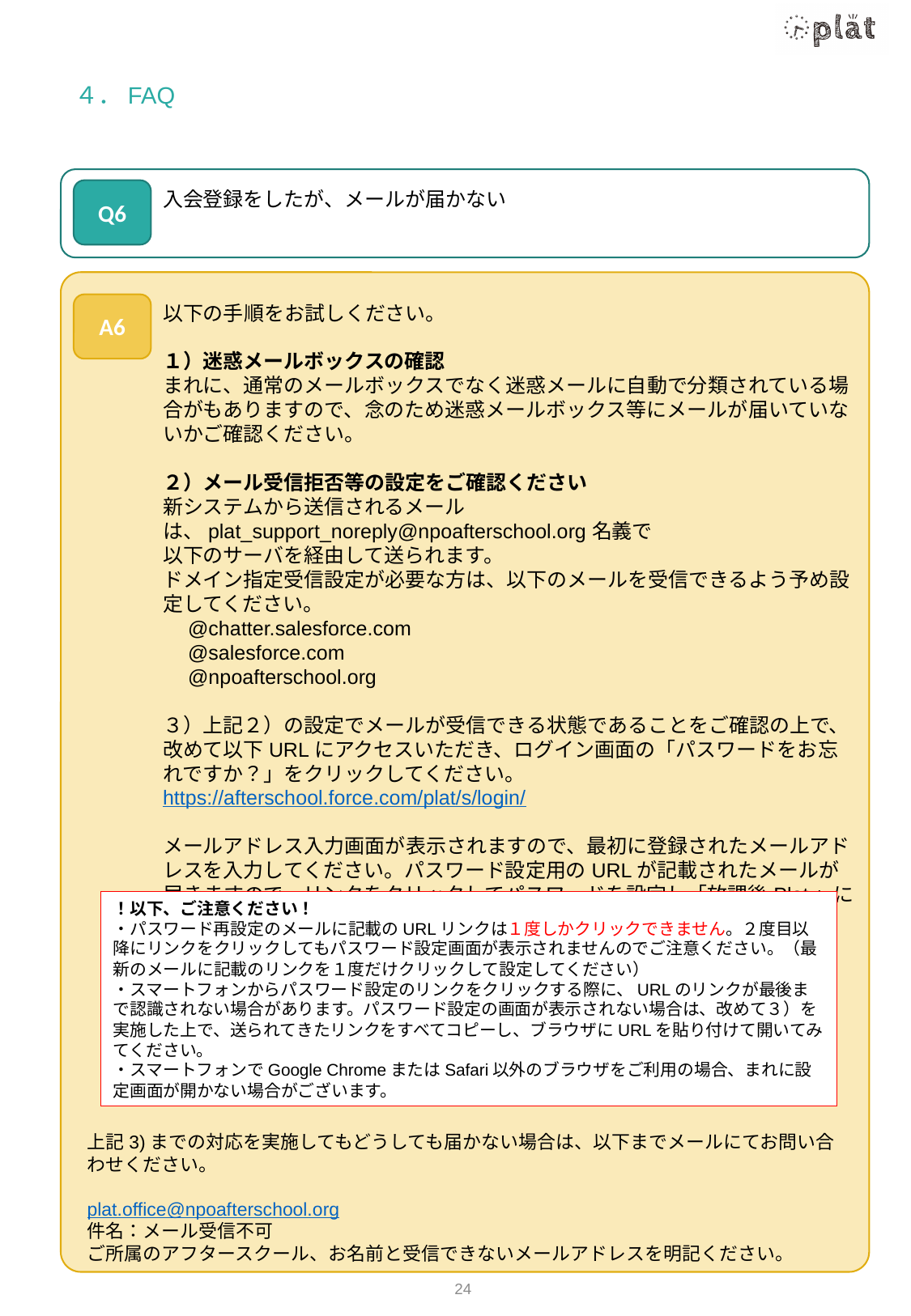

# ４．FAQ

Q6
入会登録をしたが、メールが届かない

A6
以下の手順をお試しください。

１）迷惑メールボックスの確認
まれに、通常のメールボックスでなく迷惑メールに自動で分類されている場合がもありますので、念のため迷惑メールボックス等にメールが届いていないかご確認ください。

２）メール受信拒否等の設定をご確認ください
新システムから送信されるメールは、plat_support_noreply@npoafterschool.org名義で
以下のサーバを経由して送られます。
ドメイン指定受信設定が必要な方は、以下のメールを受信できるよう予め設定してください。
　@chatter.salesforce.com
　@salesforce.com
　@npoafterschool.org

３）上記２）の設定でメールが受信できる状態であることをご確認の上で、
改めて以下URLにアクセスいただき、ログイン画面の「パスワードをお忘れですか？」をクリックしてください。
https://afterschool.force.com/plat/s/login/

メールアドレス入力画面が表示されますので、最初に登録されたメールアドレスを入力してください。パスワード設定用のURLが記載されたメールが届きますので、リンクをクリックしてパスワードを設定し「放課後Plat」にログインしてください。

！以下、ご注意ください！
・パスワード再設定のメールに記載のURLリンクは１度しかクリックできません。２度目以降にリンクをクリックしてもパスワード設定画面が表示されませんのでご注意ください。（最新のメールに記載のリンクを１度だけクリックして設定してください）
・スマートフォンからパスワード設定のリンクをクリックする際に、URLのリンクが最後まで認識されない場合があります。パスワード設定の画面が表示されない場合は、改めて３）を実施した上で、送られてきたリンクをすべてコピーし、ブラウザにURLを貼り付けて開いてみてください。
・スマートフォンでGoogle ChromeまたはSafari以外のブラウザをご利用の場合、まれに設定画面が開かない場合がございます。
上記3)までの対応を実施してもどうしても届かない場合は、以下までメールにてお問い合わせください。

plat.office@npoafterschool.org
件名：メール受信不可
ご所属のアフタースクール、お名前と受信できないメールアドレスを明記ください。
24